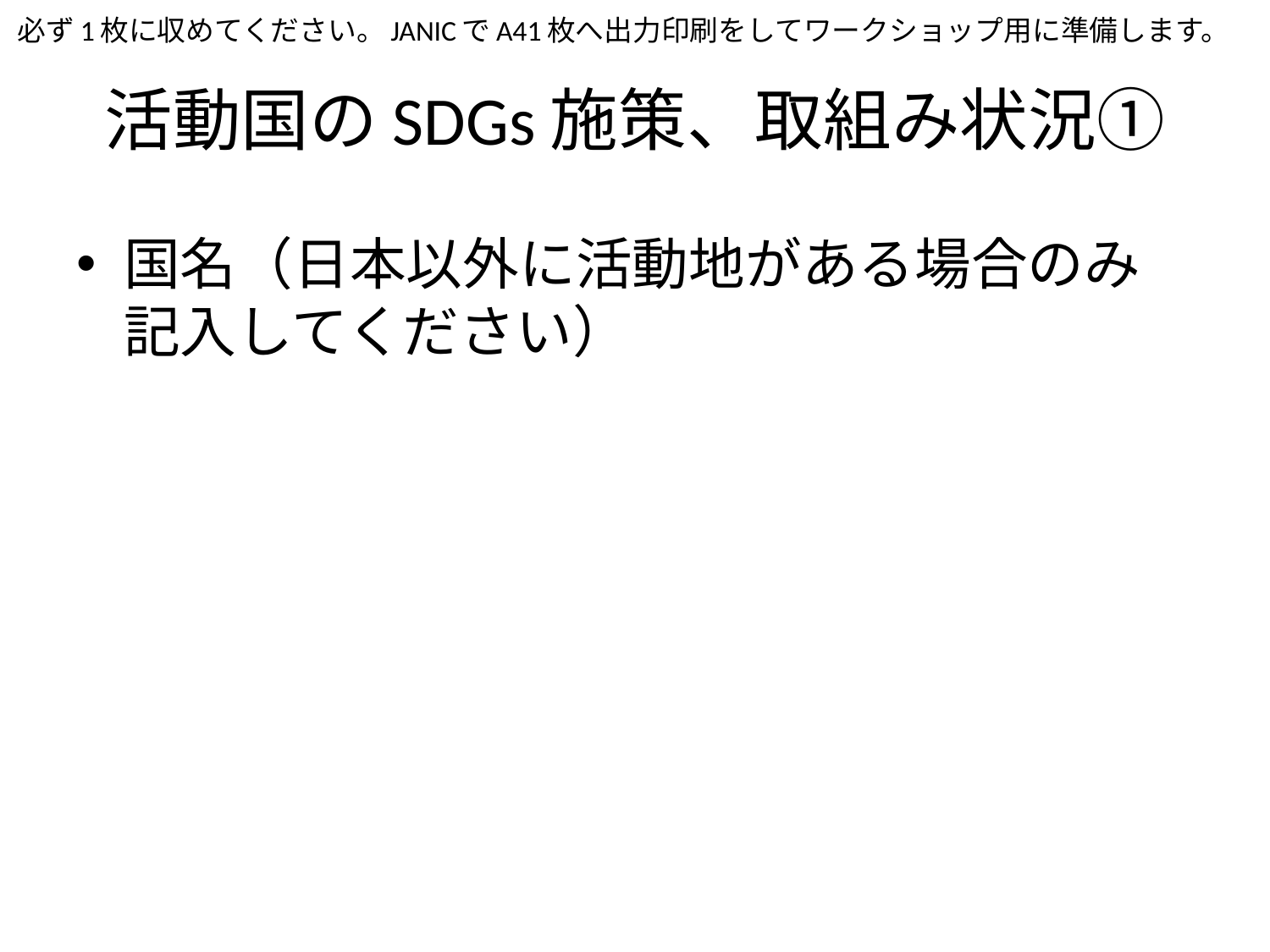

必ず1枚に収めてください。JANICでA41枚へ出力印刷をしてワークショップ用に準備します。
# 活動国のSDGs施策、取組み状況①
国名（日本以外に活動地がある場合のみ記入してください）